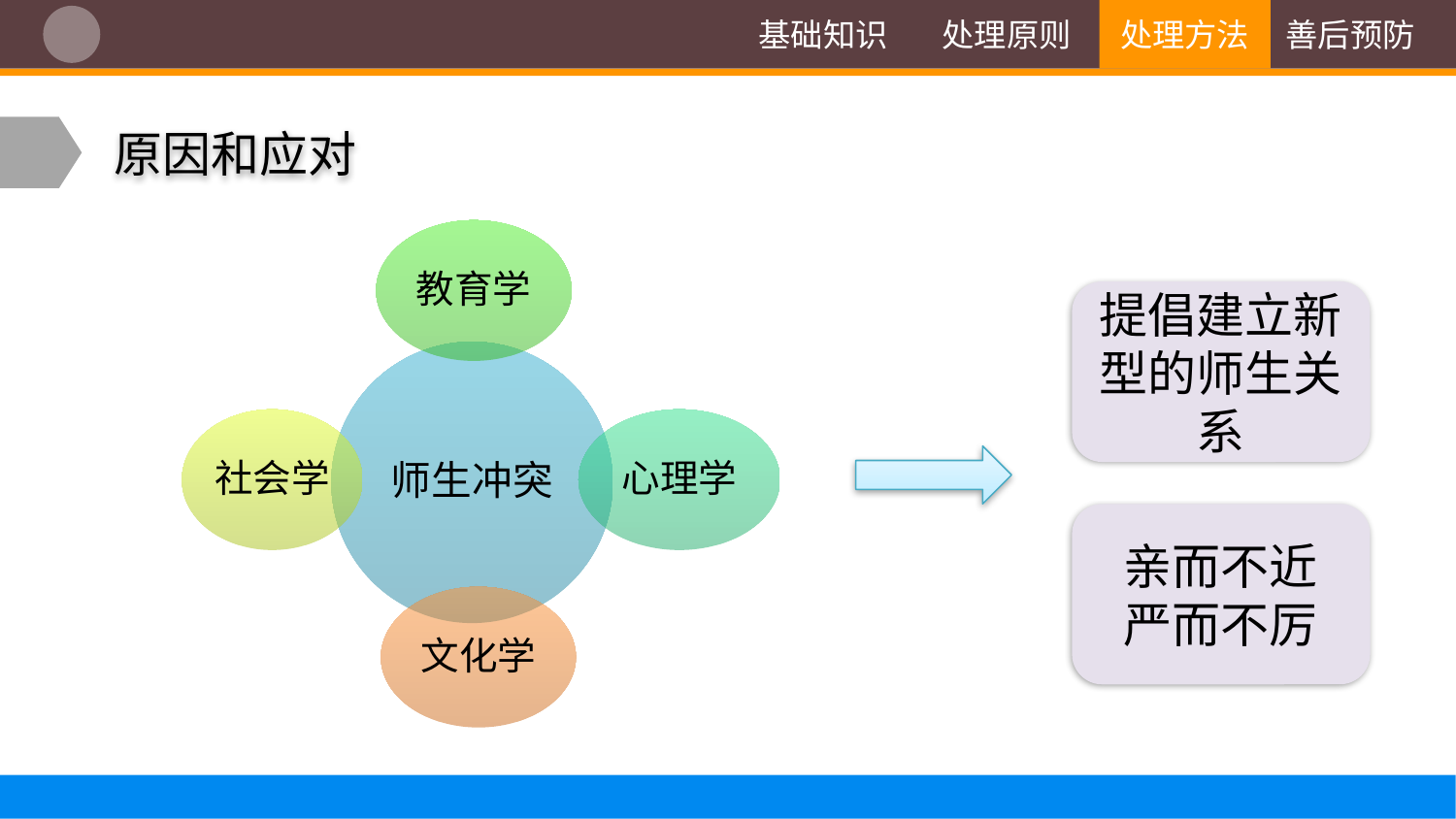

基础知识
处理原则
处理方法
善后预防

原因和应对
师生冲突
心理学
教育学
社会学
文化学
提倡建立新型的师生关系

亲而不近
严而不厉